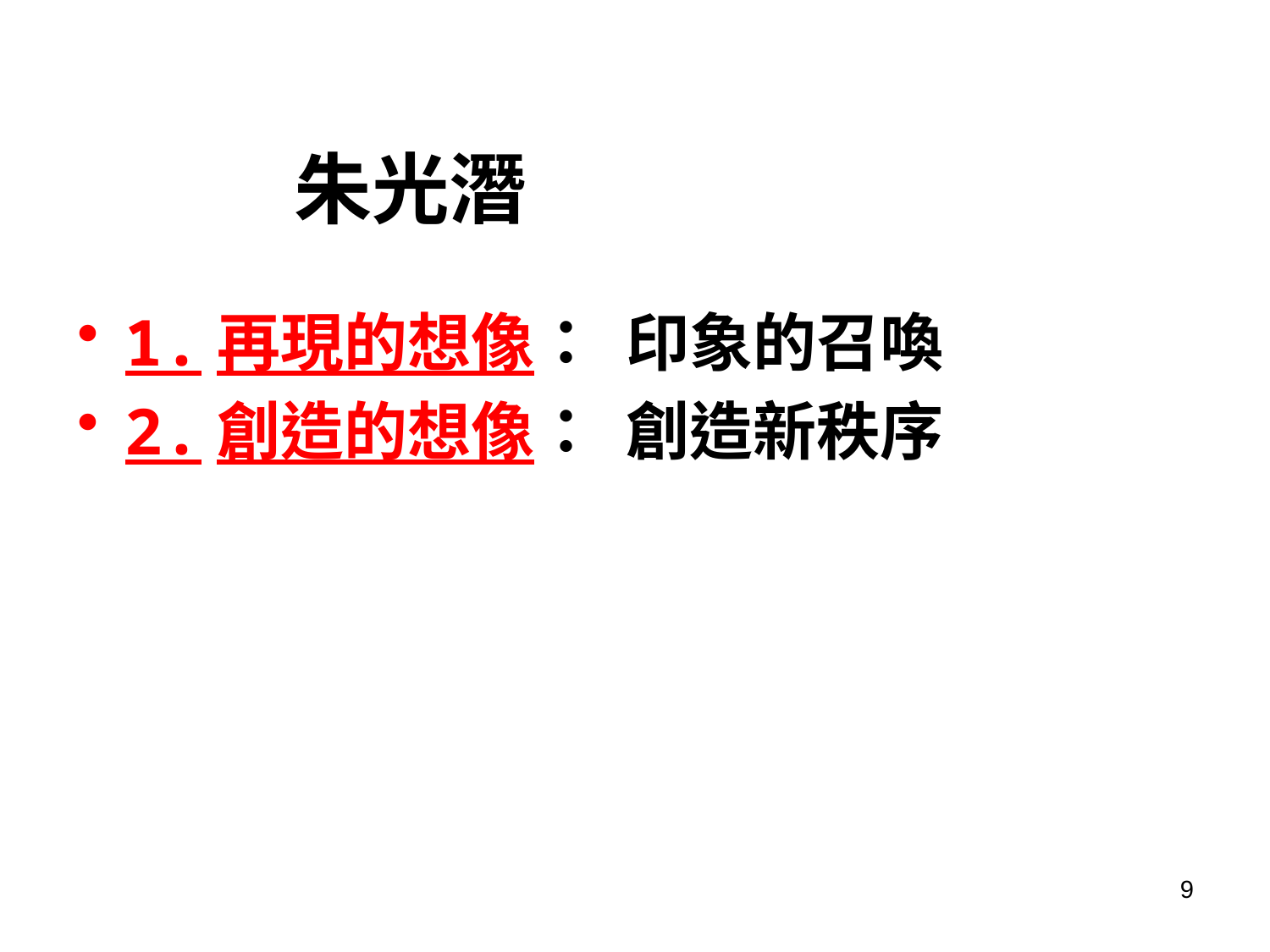

# 朱光潛
1.再現的想像：  印象的召喚
2.創造的想像：  創造新秩序

9